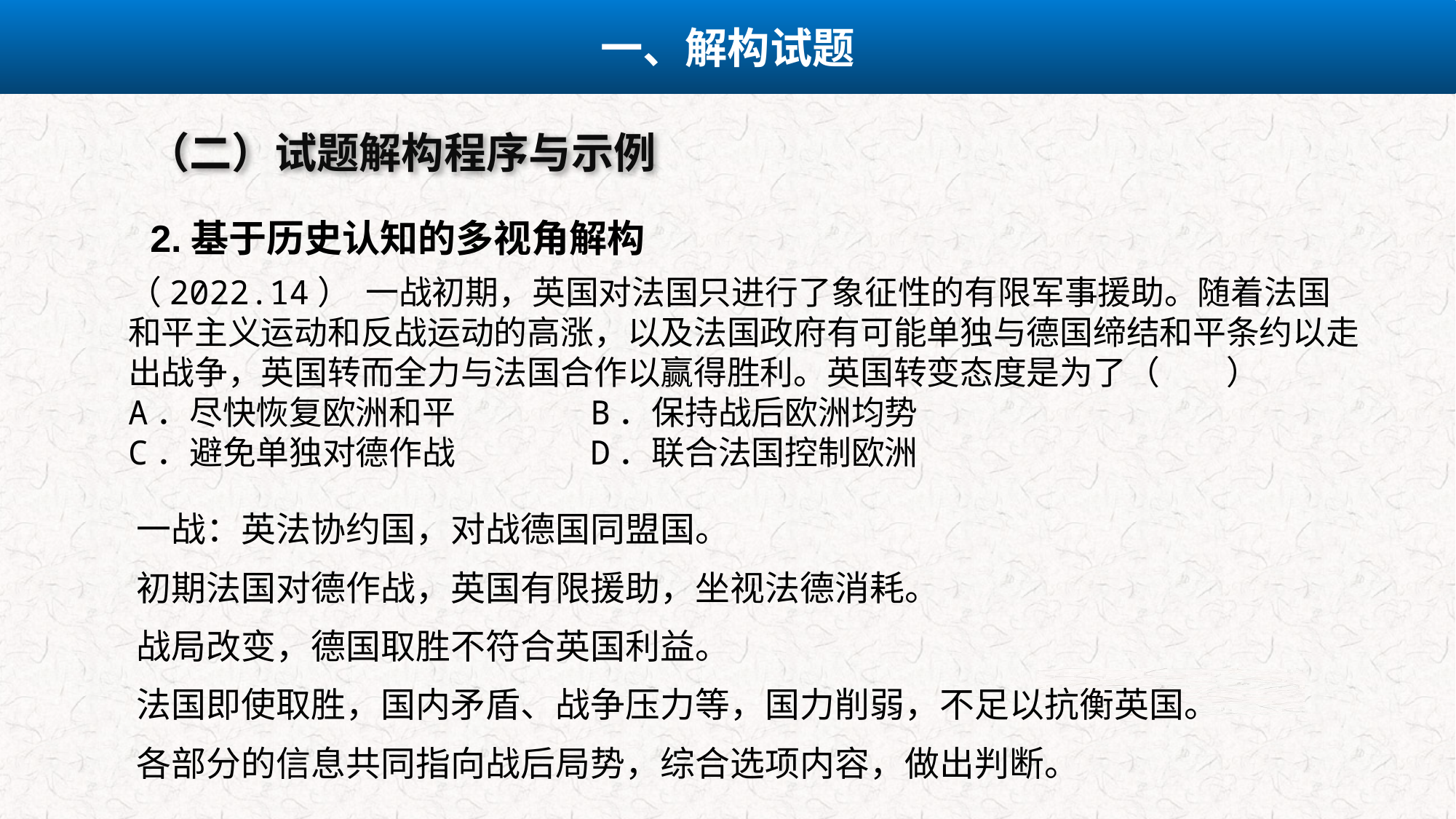

一、解构试题
（二）试题解构程序与示例
2.基于历史认知的多视角解构
（2022.14）  一战初期，英国对法国只进行了象征性的有限军事援助。随着法国和平主义运动和反战运动的高涨，以及法国政府有可能单独与德国缔结和平条约以走出战争，英国转而全力与法国合作以赢得胜利。英国转变态度是为了（　　）A．尽快恢复欧洲和平                 B．保持战后欧洲均势C．避免单独对德作战                 D．联合法国控制欧洲

一战：英法协约国，对战德国同盟国。
初期法国对德作战，英国有限援助，坐视法德消耗。
战局改变，德国取胜不符合英国利益。
法国即使取胜，国内矛盾、战争压力等，国力削弱，不足以抗衡英国。
各部分的信息共同指向战后局势，综合选项内容，做出判断。